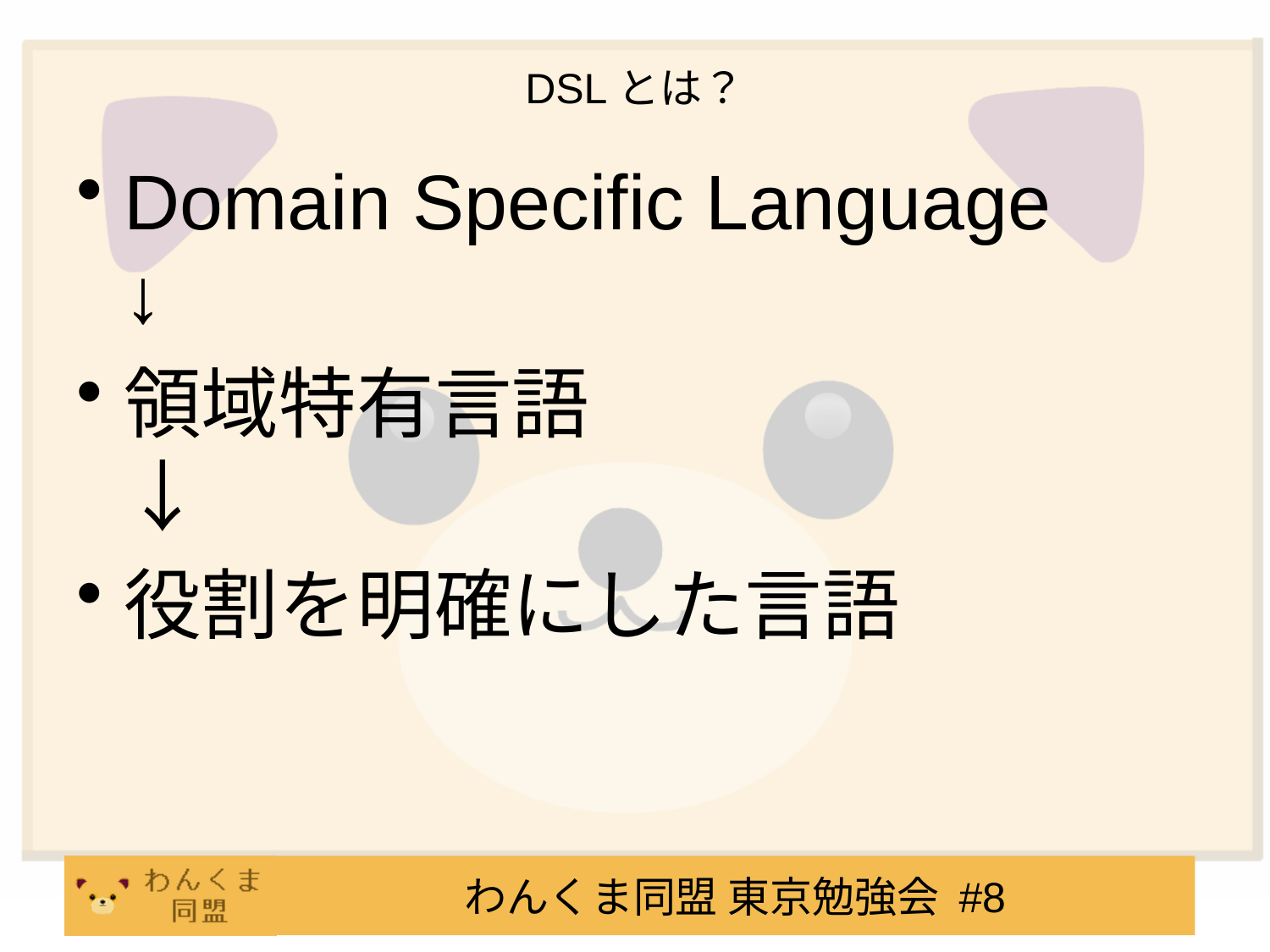

# DSLとは？
Domain Specific Language
↓
領域特有言語
↓
役割を明確にした言語